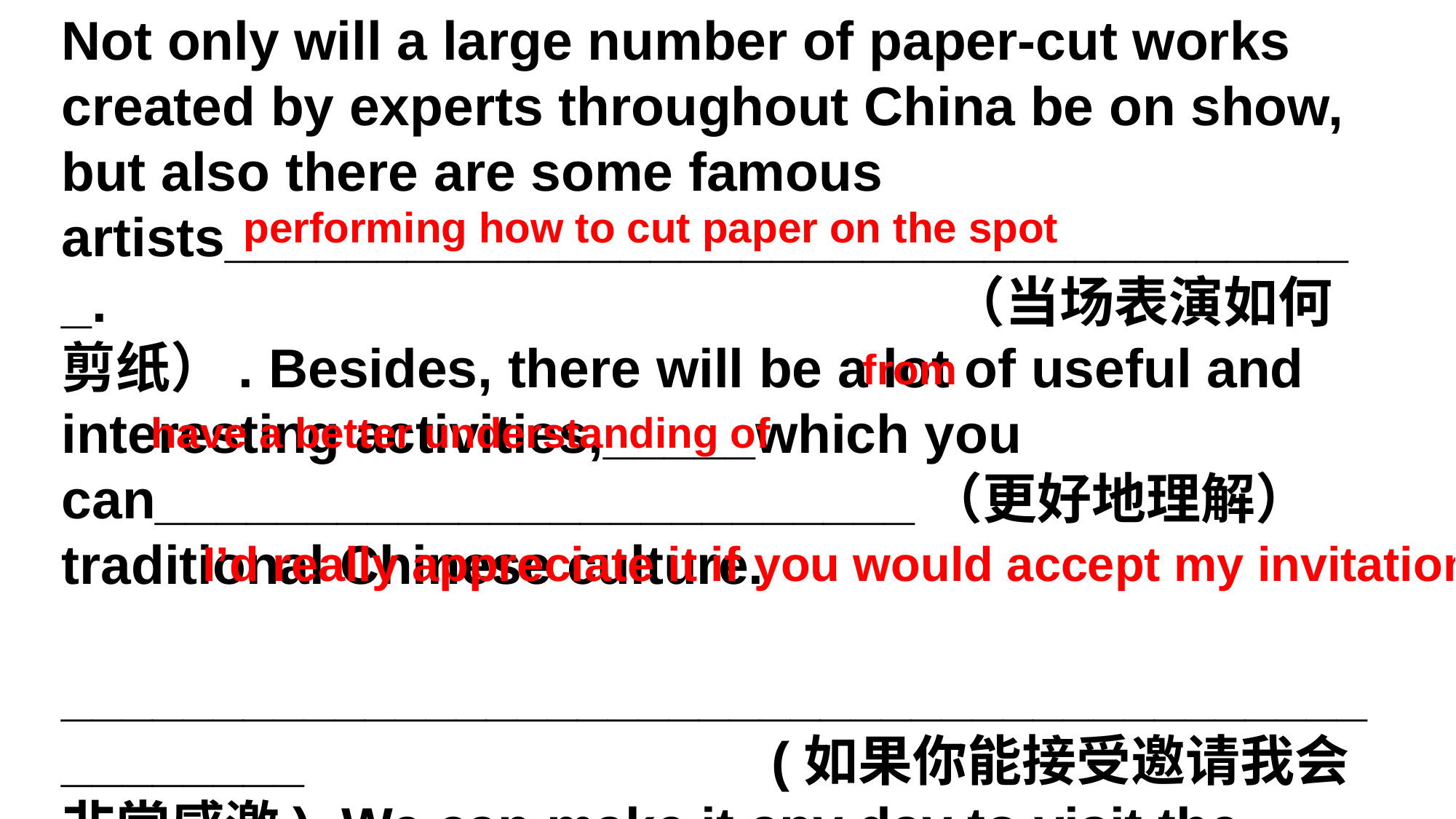

Not only will a large number of paper-cut works created by experts throughout China be on show, but also there are some famous artists______________________________________.                                                       （当场表演如何剪纸）. Besides, there will be a lot of useful and interesting activities,_____which you can_________________________（更好地理解） traditional Chinese culture.
          ___________________________________________________                               (如果你能接受邀请我会非常感激). We can make it any day to visit the exhibition. Looking forward to your early reply.
performing how to cut paper on the spot
from
have a better understanding of
I’d really appreciate it if you would accept my invitation